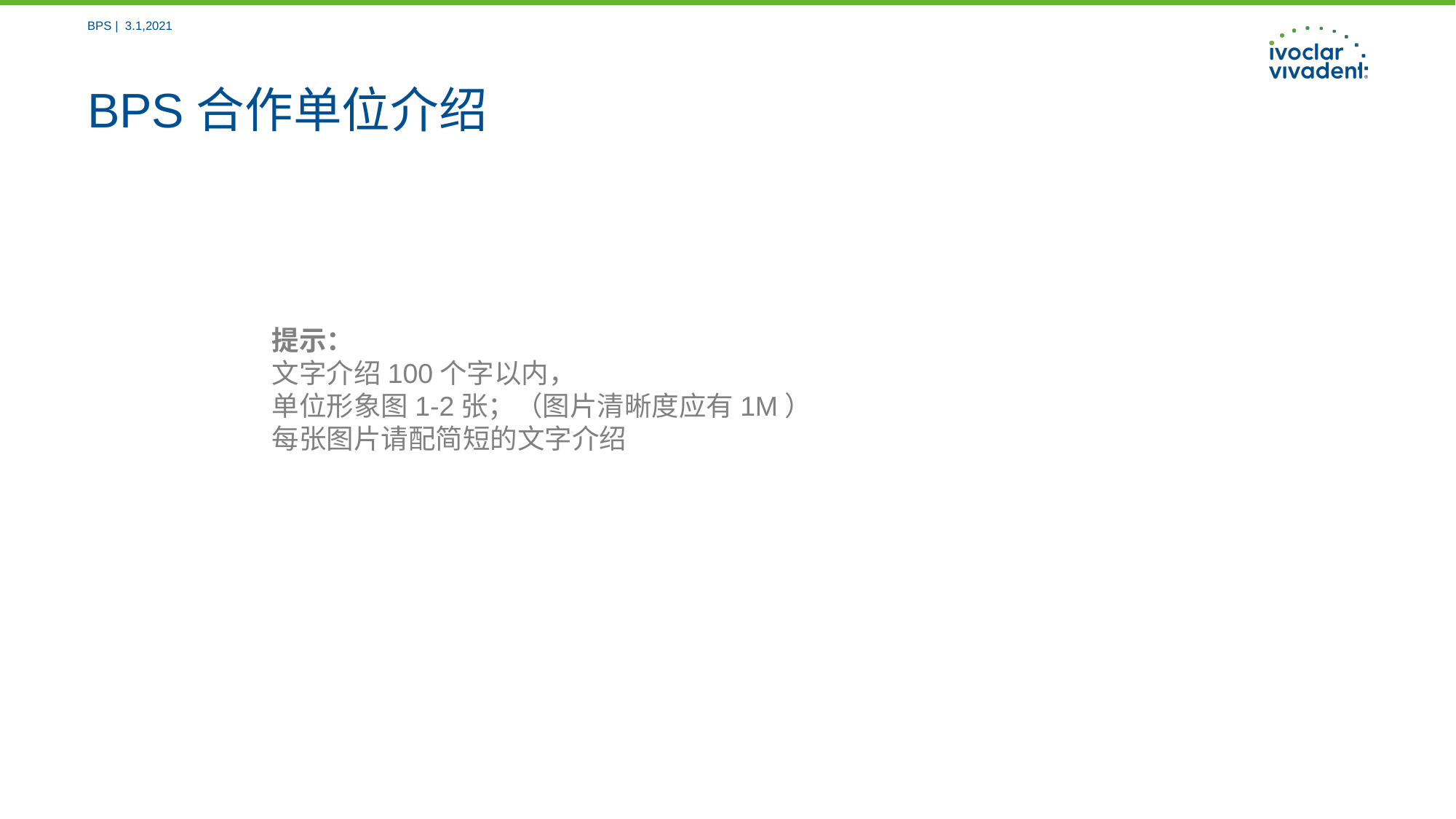

BPS |  3.1,2021
# BPS合作单位介绍
提示：
文字介绍100个字以内，
单位形象图1-2张；（图片清晰度应有1M）
每张图片请配简短的文字介绍